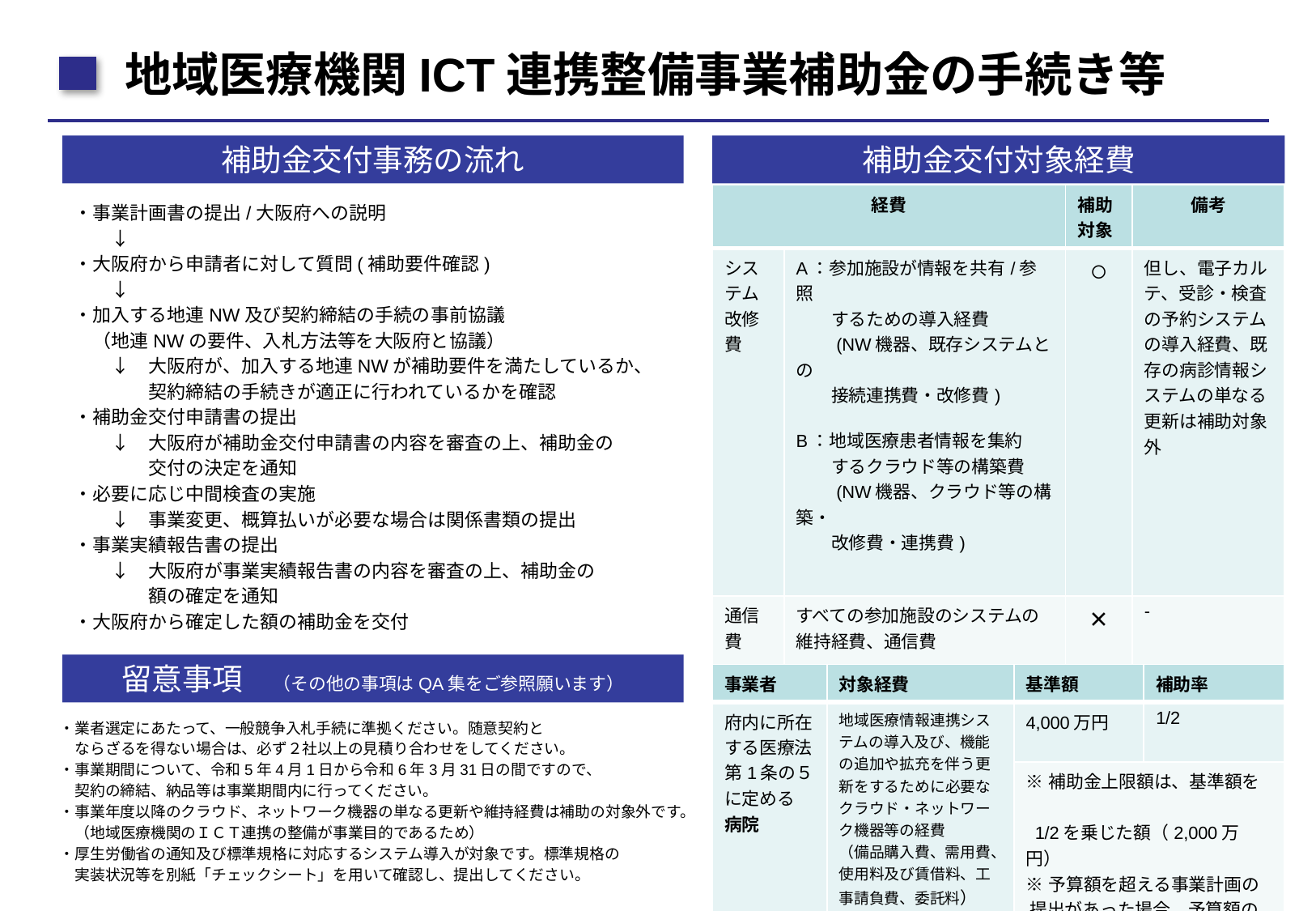

# 地域医療機関ICT連携整備事業補助金の手続き等
補助金交付事務の流れ
補助金交付対象経費
・事業計画書の提出/大阪府への説明
　　↓
・大阪府から申請者に対して質問(補助要件確認)
　　↓
・加入する地連NW及び契約締結の手続の事前協議
　（地連NWの要件、入札方法等を大阪府と協議）
　　↓　大阪府が、加入する地連NWが補助要件を満たしているか、
　　　　契約締結の手続きが適正に行われているかを確認
・補助金交付申請書の提出
　　↓　大阪府が補助金交付申請書の内容を審査の上、補助金の
　　　　交付の決定を通知
・必要に応じ中間検査の実施
　　↓　事業変更、概算払いが必要な場合は関係書類の提出
・事業実績報告書の提出
　　↓　大阪府が事業実績報告書の内容を審査の上、補助金の
　　　　額の確定を通知
・大阪府から確定した額の補助金を交付
| 経費 |  | 補助対象 | 備考 |
| --- | --- | --- | --- |
| システム改修費 | A：参加施設が情報を共有/参照 　　するための導入経費 　　(NW機器、既存システムとの 　　接続連携費・改修費) B：地域医療患者情報を集約 　　するクラウド等の構築費 　　(NW機器、クラウド等の構築・ 　　改修費・連携費) | ○ | 但し、電子カルテ、受診・検査の予約システムの導入経費、既存の病診情報システムの単なる更新は補助対象外 |
| 通信費 | すべての参加施設のシステムの維持経費、通信費 | × | - |
| 説明会費 | 地域連携システム初期導入の際に地域の病院や診療所、薬局、介護施設等などに対する説明会を開催 するための費用 | 初期導入のみ | 但し、病院の職員人件費や旅費などは補助対象外 |
留意事項　（その他の事項はQA集をご参照願います）
| 事業者 | 対象経費 | 基準額 | 補助率 |
| --- | --- | --- | --- |
| 府内に所在する医療法第1条の５に定める 病院 | 地域医療情報連携システムの導入及び、機能の追加や拡充を伴う更新をするために必要なクラウド・ネットワーク機器等の経費 （備品購入費、需用費、使用料及び賃借料、工事請負費、委託料） | 4,000万円 | 1/2 |
|  |  | ※補助金上限額は、基準額を　 1/2を乗じた額（2,000万円） ※予算額を超える事業計画の 提出があった場合、予算額の 範囲で按分などの調整を行います。 |  |
・業者選定にあたって、一般競争入札手続に準拠ください。随意契約と
　ならざるを得ない場合は、必ず２社以上の見積り合わせをしてください。
・事業期間について、令和5年4月1日から令和6年3月31日の間ですので、
　契約の締結、納品等は事業期間内に行ってください。
・事業年度以降のクラウド、ネットワーク機器の単なる更新や維持経費は補助の対象外です。
　（地域医療機関のＩＣＴ連携の整備が事業目的であるため）
・厚生労働省の通知及び標準規格に対応するシステム導入が対象です。標準規格の
　実装状況等を別紙「チェックシート」を用いて確認し、提出してください。
2